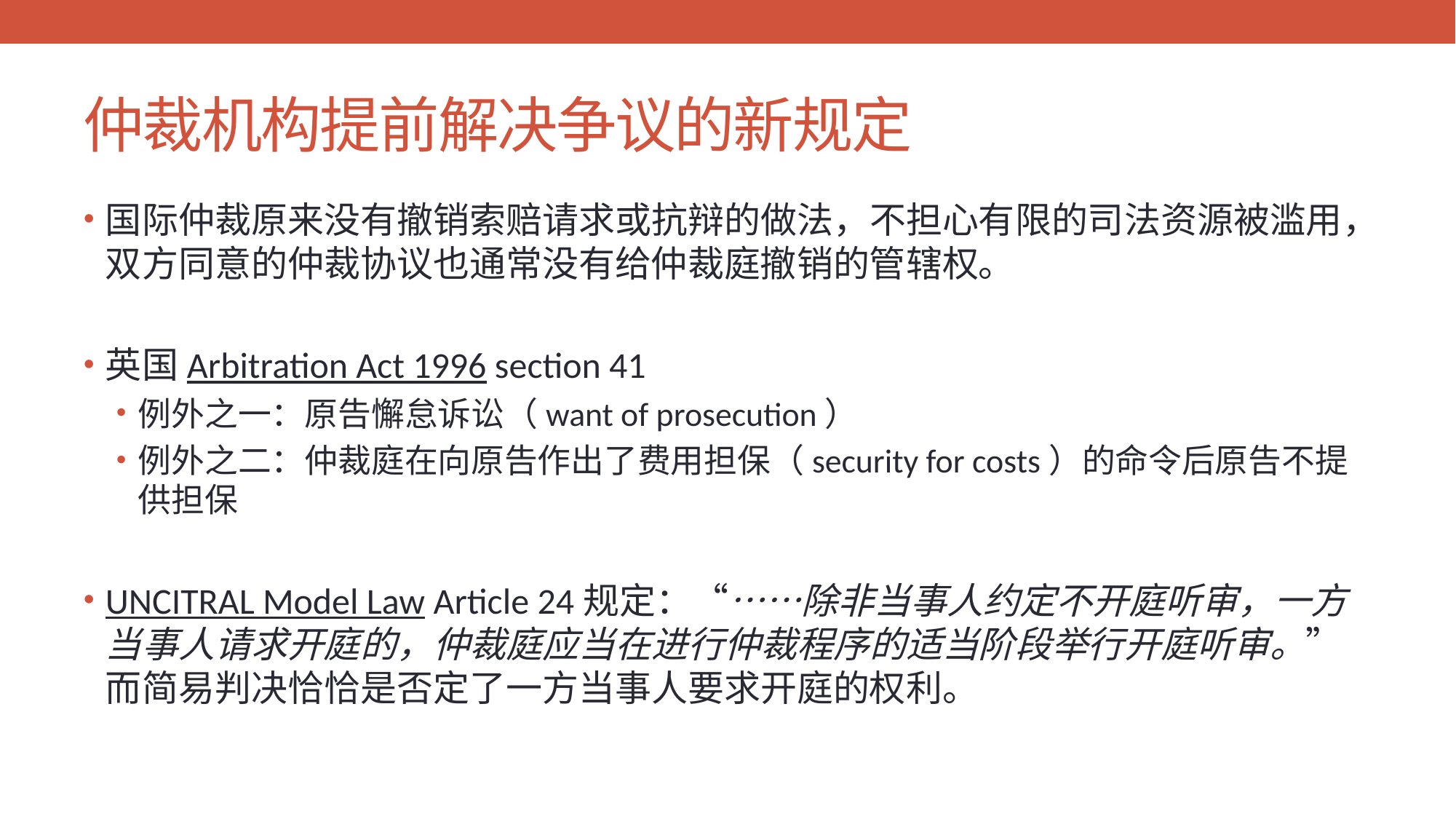

# 仲裁机构提前解决争议的新规定
国际仲裁原来没有撤销索赔请求或抗辩的做法，不担心有限的司法资源被滥用，双方同意的仲裁协议也通常没有给仲裁庭撤销的管辖权。

英国Arbitration Act 1996 section 41
例外之一：原告懈怠诉讼（want of prosecution）
例外之二：仲裁庭在向原告作出了费用担保（security for costs）的命令后原告不提供担保

UNCITRAL Model Law Article 24规定：“……除非当事人约定不开庭听审，一方当事人请求开庭的，仲裁庭应当在进行仲裁程序的适当阶段举行开庭听审。”而简易判决恰恰是否定了一方当事人要求开庭的权利。